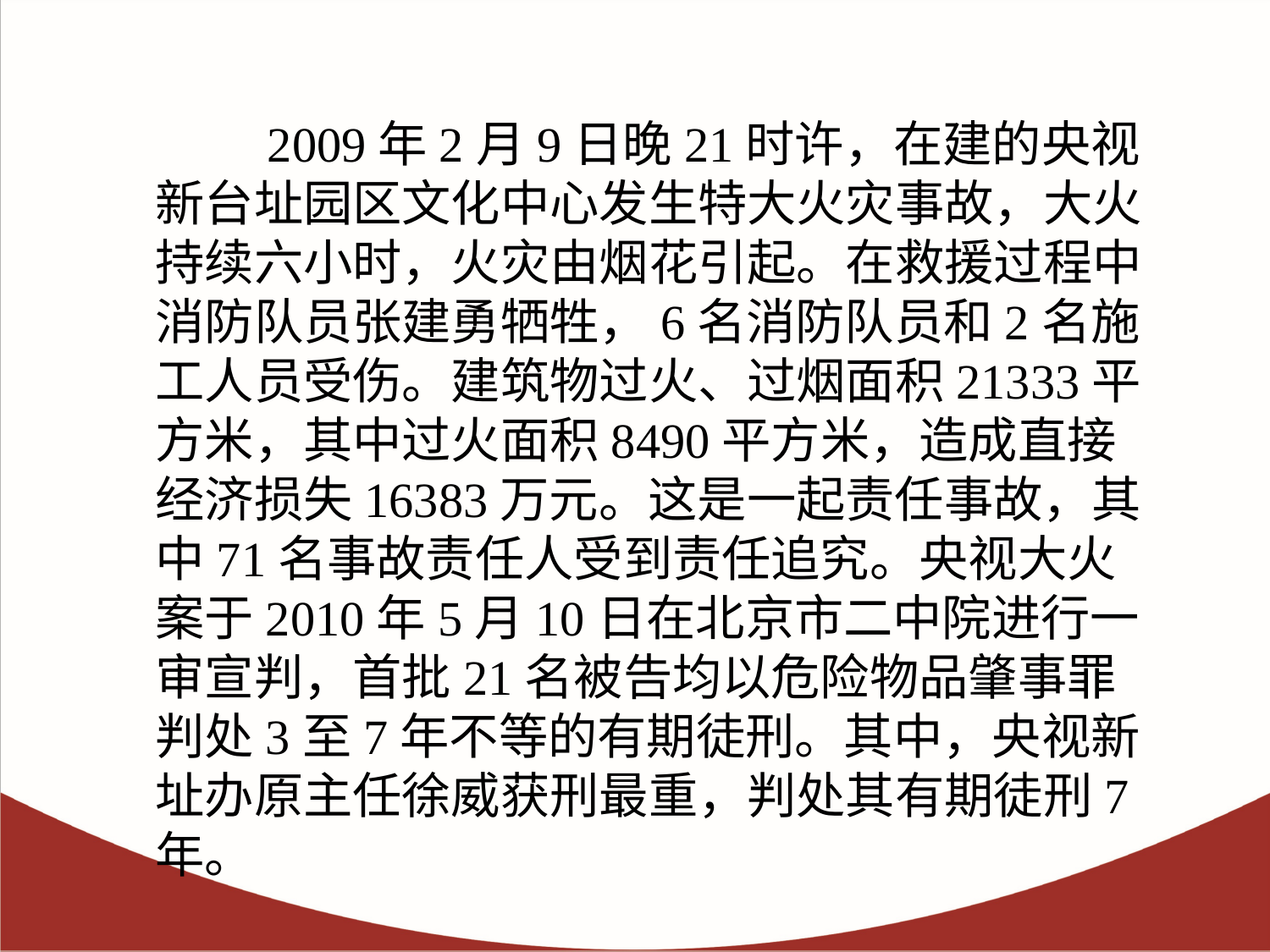

2009年2月9日晚21时许，在建的央视新台址园区文化中心发生特大火灾事故，大火持续六小时，火灾由烟花引起。在救援过程中消防队员张建勇牺牲，6名消防队员和2名施工人员受伤。建筑物过火、过烟面积21333平方米，其中过火面积8490平方米，造成直接经济损失16383万元。这是一起责任事故，其中71名事故责任人受到责任追究。央视大火案于2010年5月10日在北京市二中院进行一审宣判，首批21名被告均以危险物品肇事罪判处3至7年不等的有期徒刑。其中，央视新址办原主任徐威获刑最重，判处其有期徒刑7年。